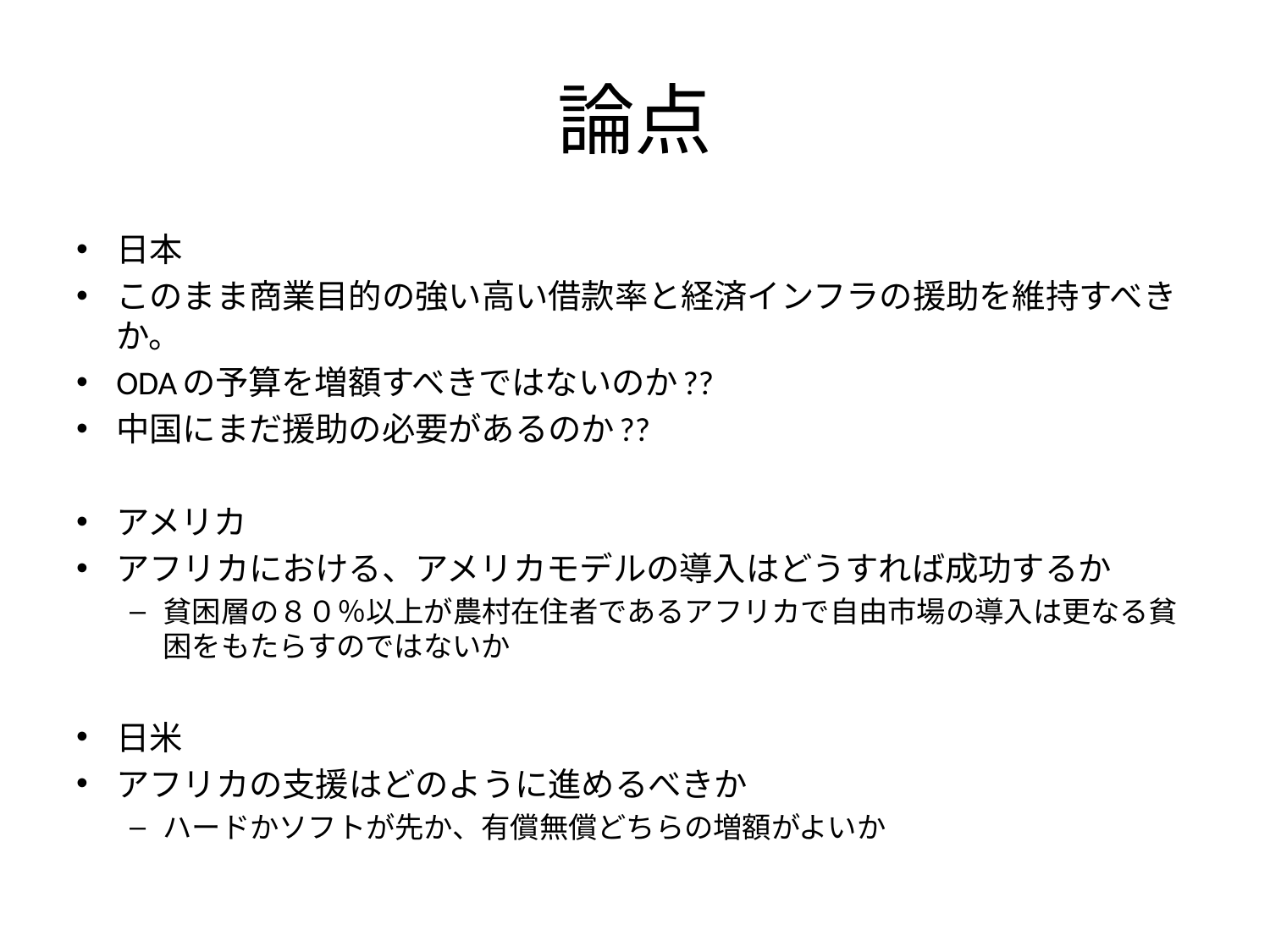

# 論点
日本
このまま商業目的の強い高い借款率と経済インフラの援助を維持すべきか。
ODAの予算を増額すべきではないのか??
中国にまだ援助の必要があるのか??

アメリカ
アフリカにおける、アメリカモデルの導入はどうすれば成功するか
貧困層の８０％以上が農村在住者であるアフリカで自由市場の導入は更なる貧困をもたらすのではないか

日米
アフリカの支援はどのように進めるべきか
ハードかソフトが先か、有償無償どちらの増額がよいか